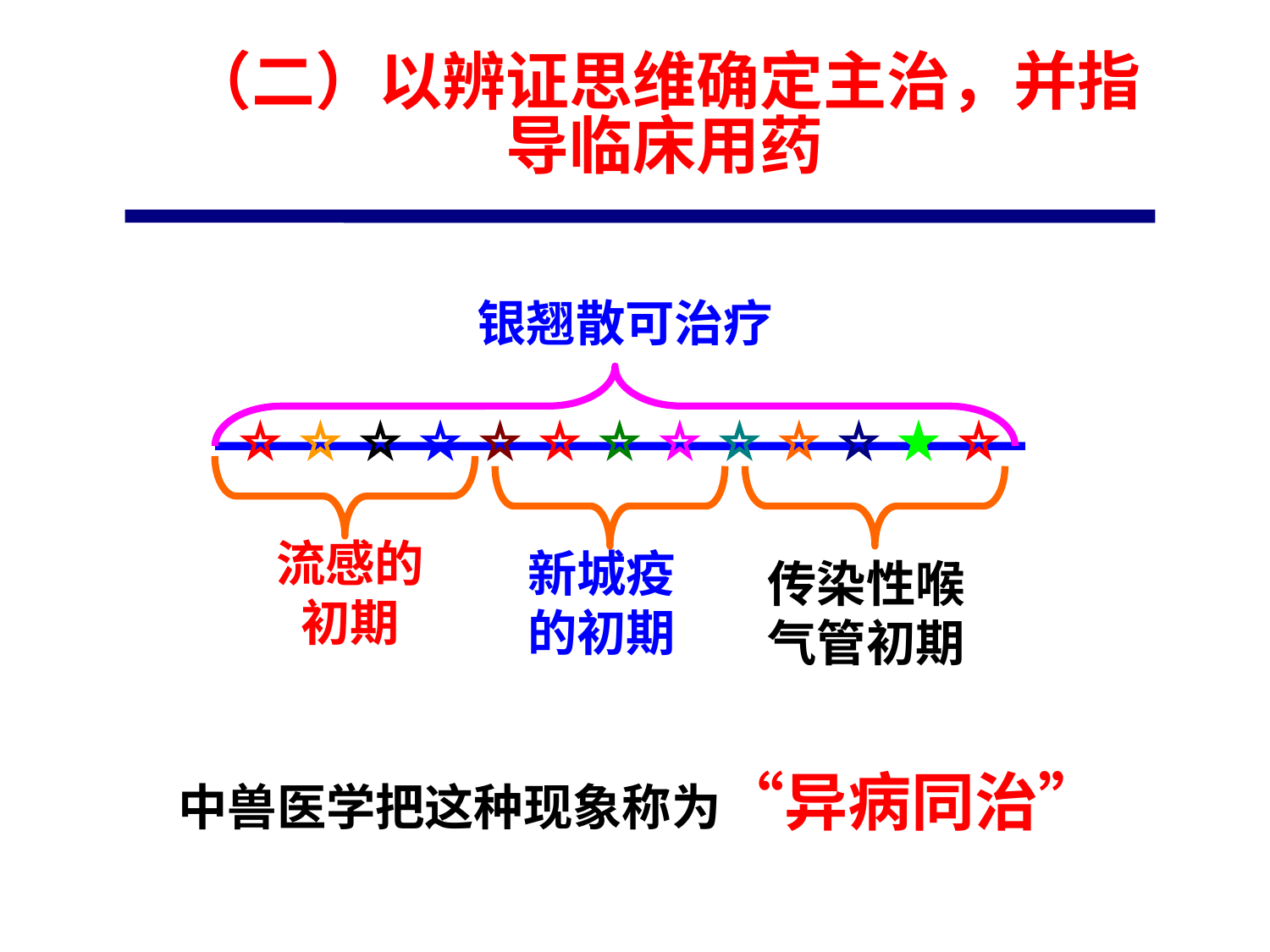

（二）以辨证思维确定主治，并指导临床用药

银翘散可治疗

流感的初期

新城疫的初期

传染性喉气管初期
中兽医学把这种现象称为“异病同治”